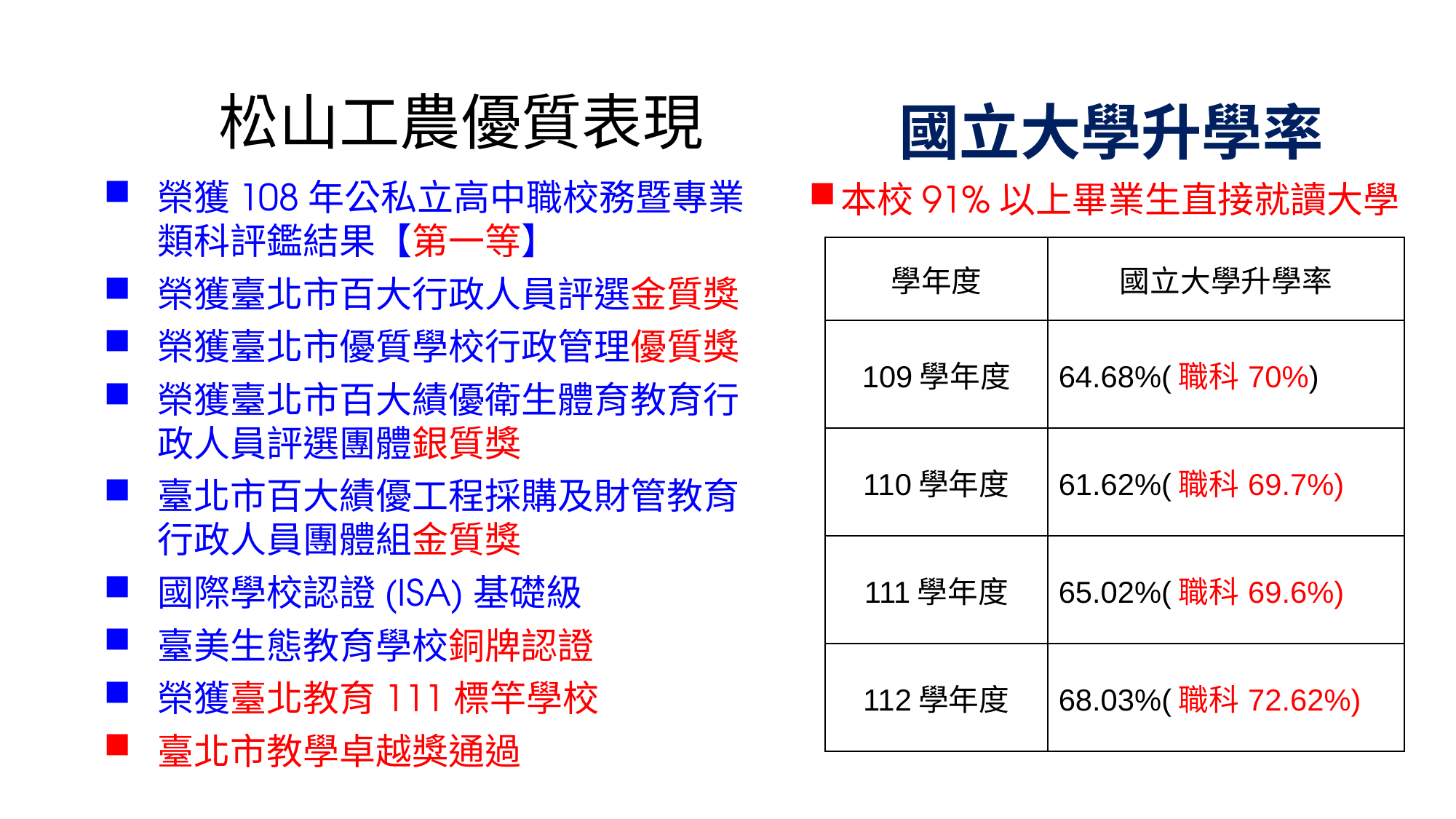

# 松山工農優質表現
國立大學升學率
榮獲108年公私立高中職校務暨專業類科評鑑結果【第一等】
榮獲臺北市百大行政人員評選金質獎
榮獲臺北市優質學校行政管理優質獎
榮獲臺北市百大績優衛生體育教育行政人員評選團體銀質獎
臺北市百大績優工程採購及財管教育行政人員團體組金質獎
國際學校認證(ISA)基礎級
臺美生態教育學校銅牌認證
榮獲臺北教育111標竿學校
臺北市教學卓越獎通過
本校91%以上畢業生直接就讀大學
| 學年度 | 國立大學升學率 |
| --- | --- |
| 109學年度 | 64.68%(職科70%) |
| 110學年度 | 61.62%(職科69.7%) |
| 111學年度 | 65.02%(職科69.6%) |
| 112學年度 | 68.03%(職科72.62%) |
3